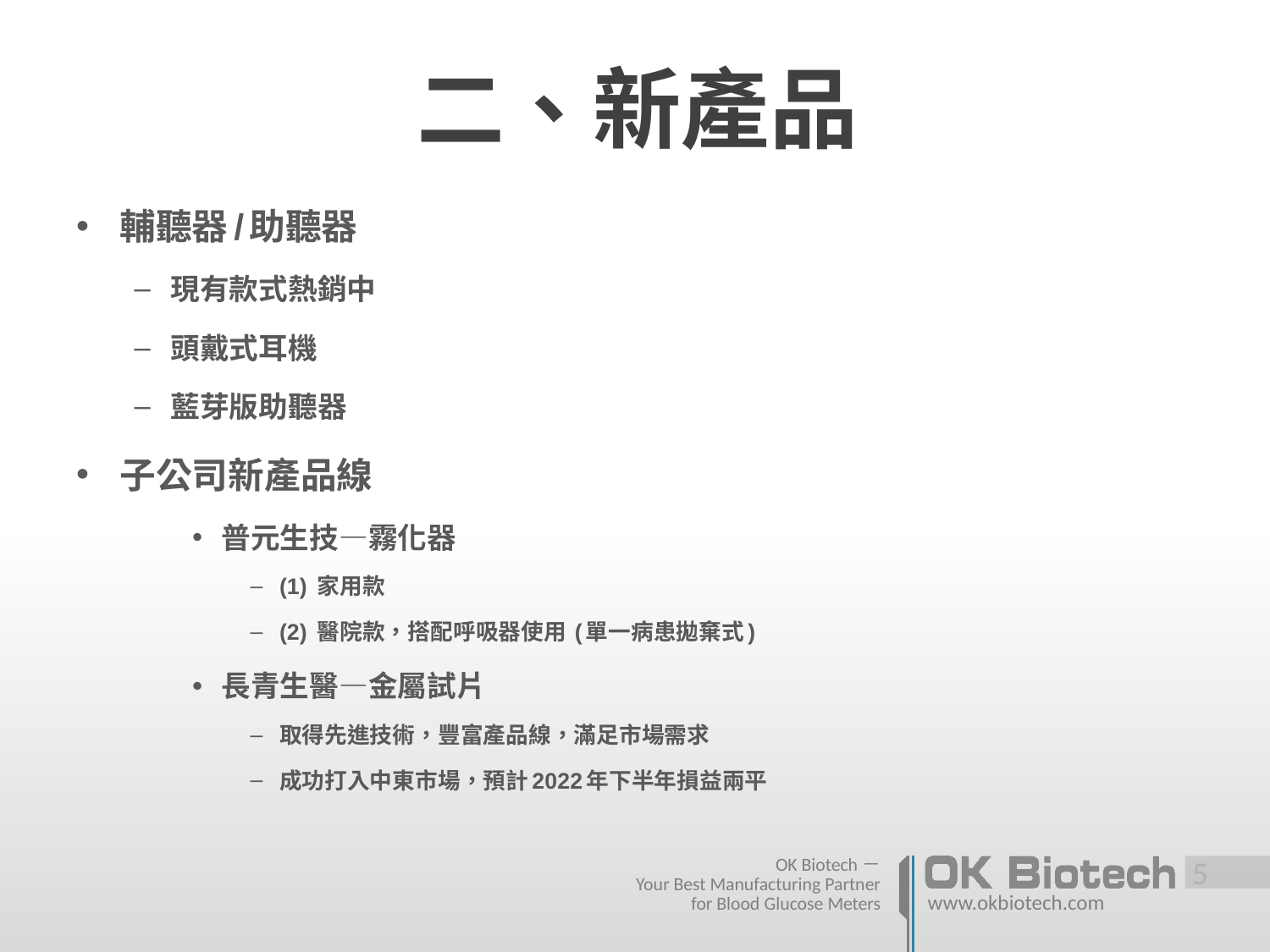

# 二、新產品
輔聽器/助聽器
現有款式熱銷中
頭戴式耳機
藍芽版助聽器
子公司新產品線
普元生技—霧化器
(1) 家用款
(2) 醫院款，搭配呼吸器使用 (單一病患拋棄式)
長青生醫—金屬試片
取得先進技術，豐富產品線，滿足市場需求
成功打入中東市場，預計2022年下半年損益兩平
 5